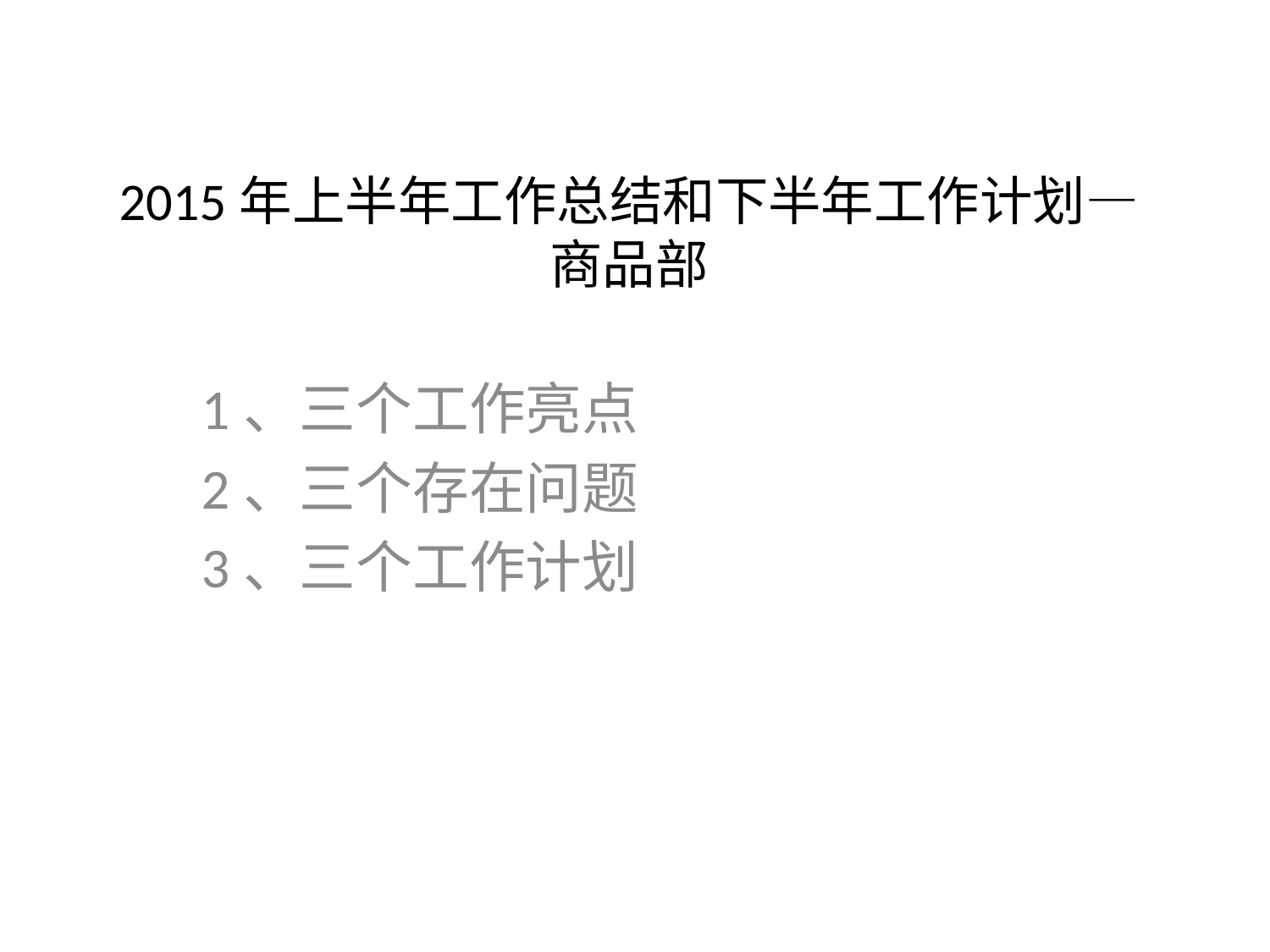

# 2015年上半年工作总结和下半年工作计划—商品部
1、三个工作亮点
2、三个存在问题
3、三个工作计划